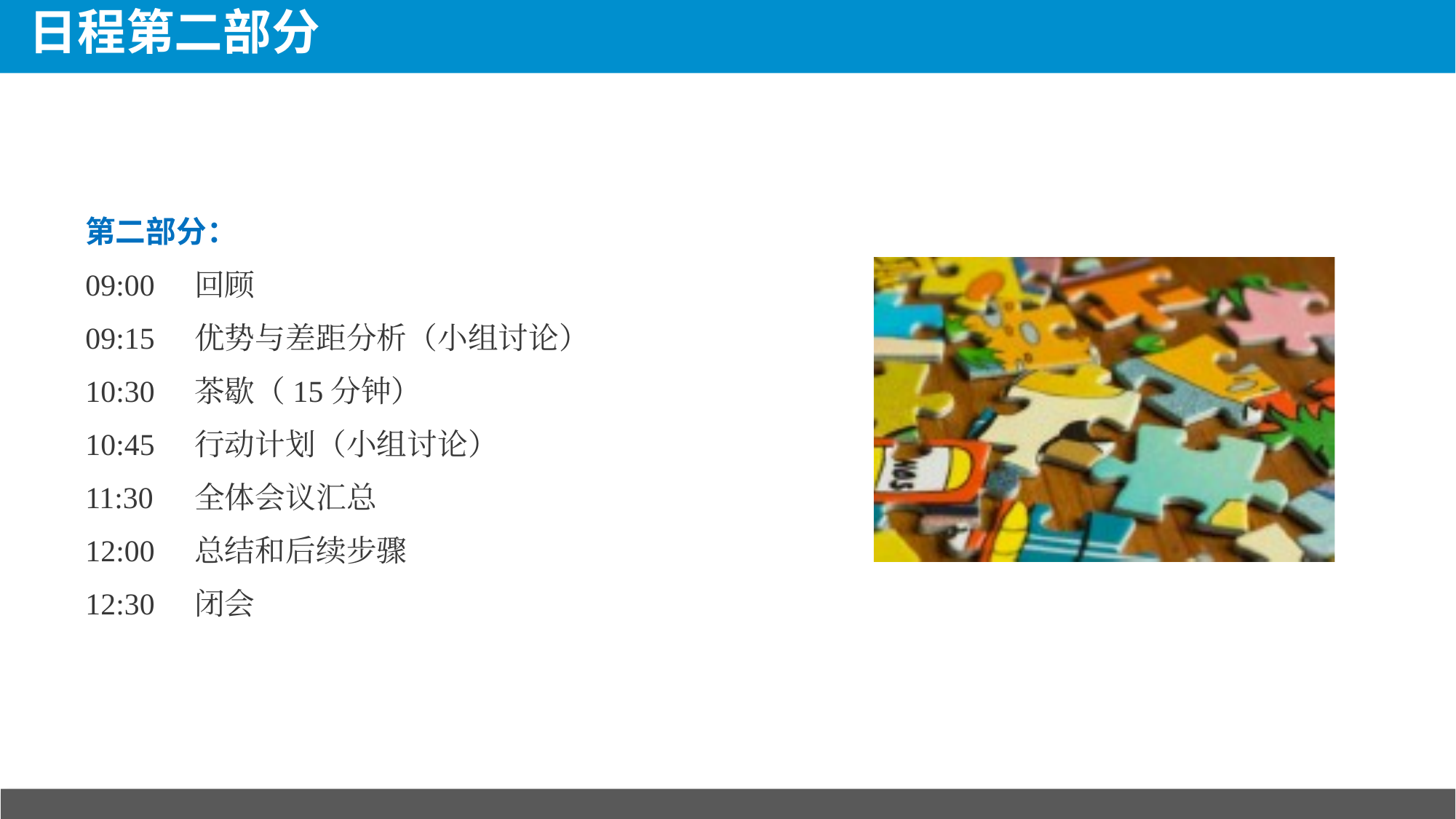

# 日程第二部分
第二部分：
09:00	回顾
09:15	优势与差距分析（小组讨论）
10:30	茶歇（15分钟）
10:45	行动计划（小组讨论）
11:30	全体会议汇总
12:00	总结和后续步骤
12:30	闭会